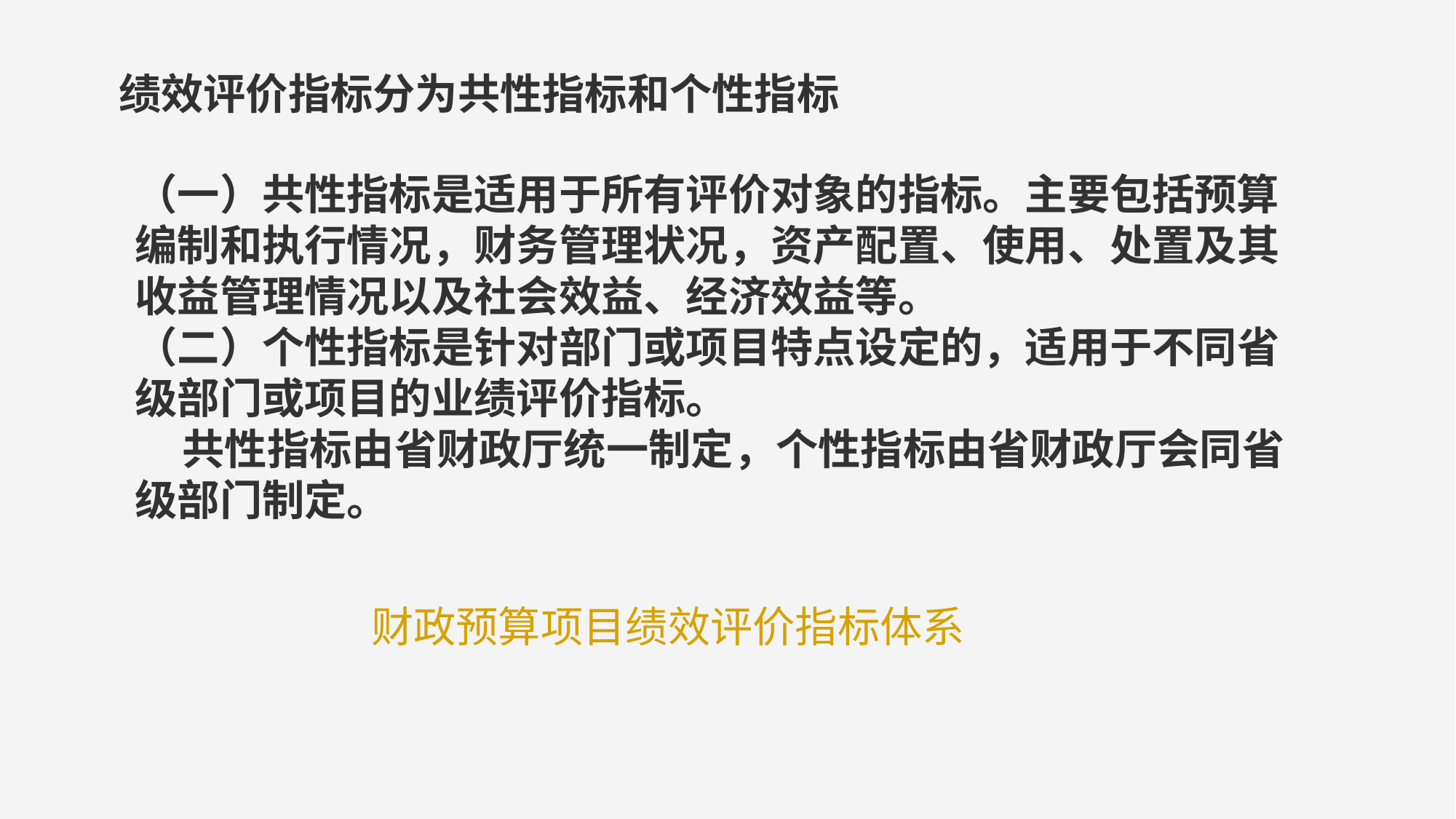

绩效评价指标分为共性指标和个性指标
（一）共性指标是适用于所有评价对象的指标。主要包括预算编制和执行情况，财务管理状况，资产配置、使用、处置及其收益管理情况以及社会效益、经济效益等。（二）个性指标是针对部门或项目特点设定的，适用于不同省级部门或项目的业绩评价指标。共性指标由省财政厅统一制定，个性指标由省财政厅会同省级部门制定。
财政预算项目绩效评价指标体系